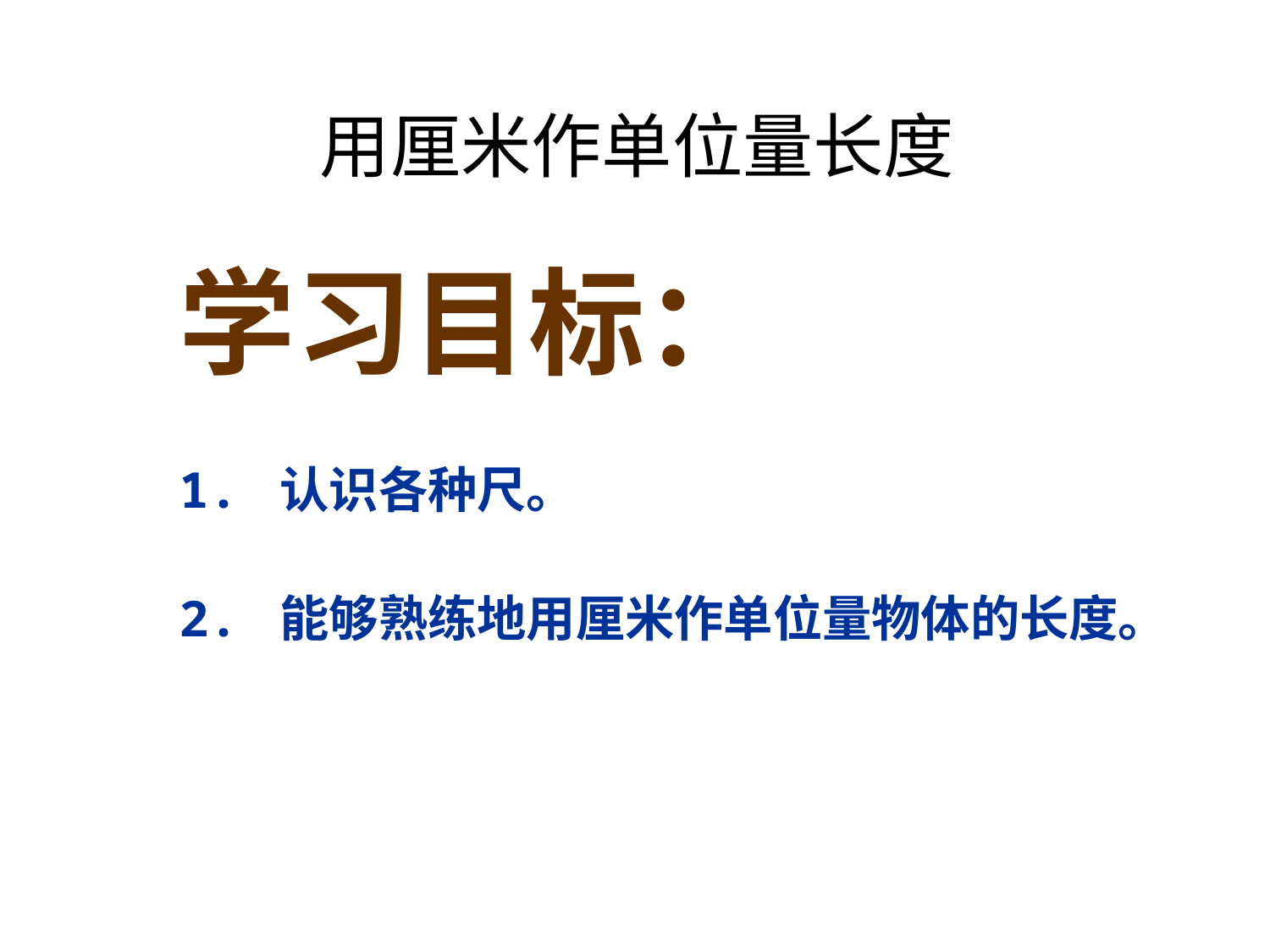

用厘米作单位量长度
学习目标：
1. 认识各种尺。
2. 能够熟练地用厘米作单位量物体的长度。